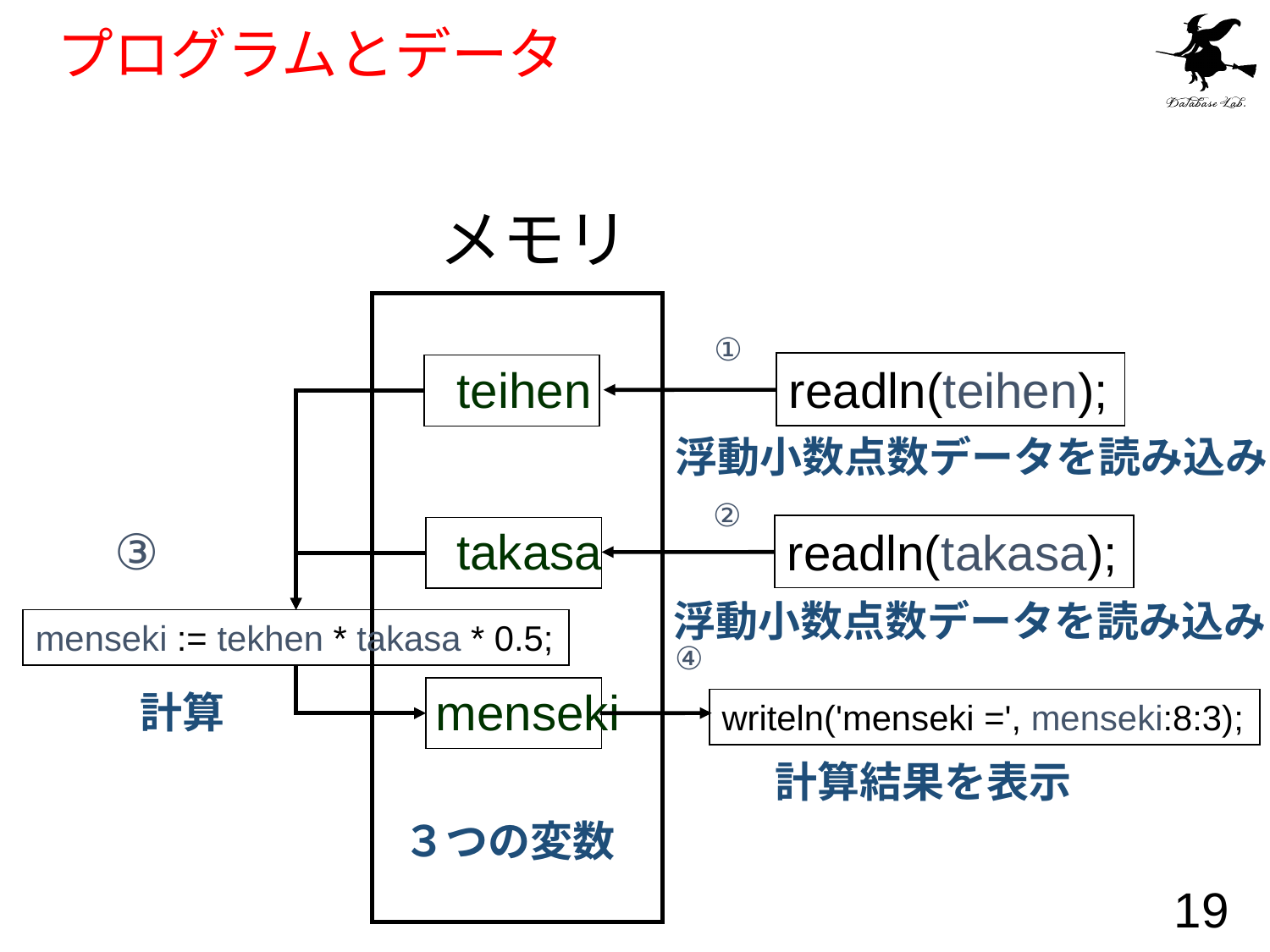

# プログラムとデータ
メモリ

①
teihen
readln(teihen);

浮動小数点数データを読み込み
②
③
takasa
readln(takasa);

浮動小数点数データを読み込み
menseki := tekhen * takasa * 0.5;
④
menseki

計算
writeln('menseki =', menseki:8:3);

計算結果を表示
３つの変数
19